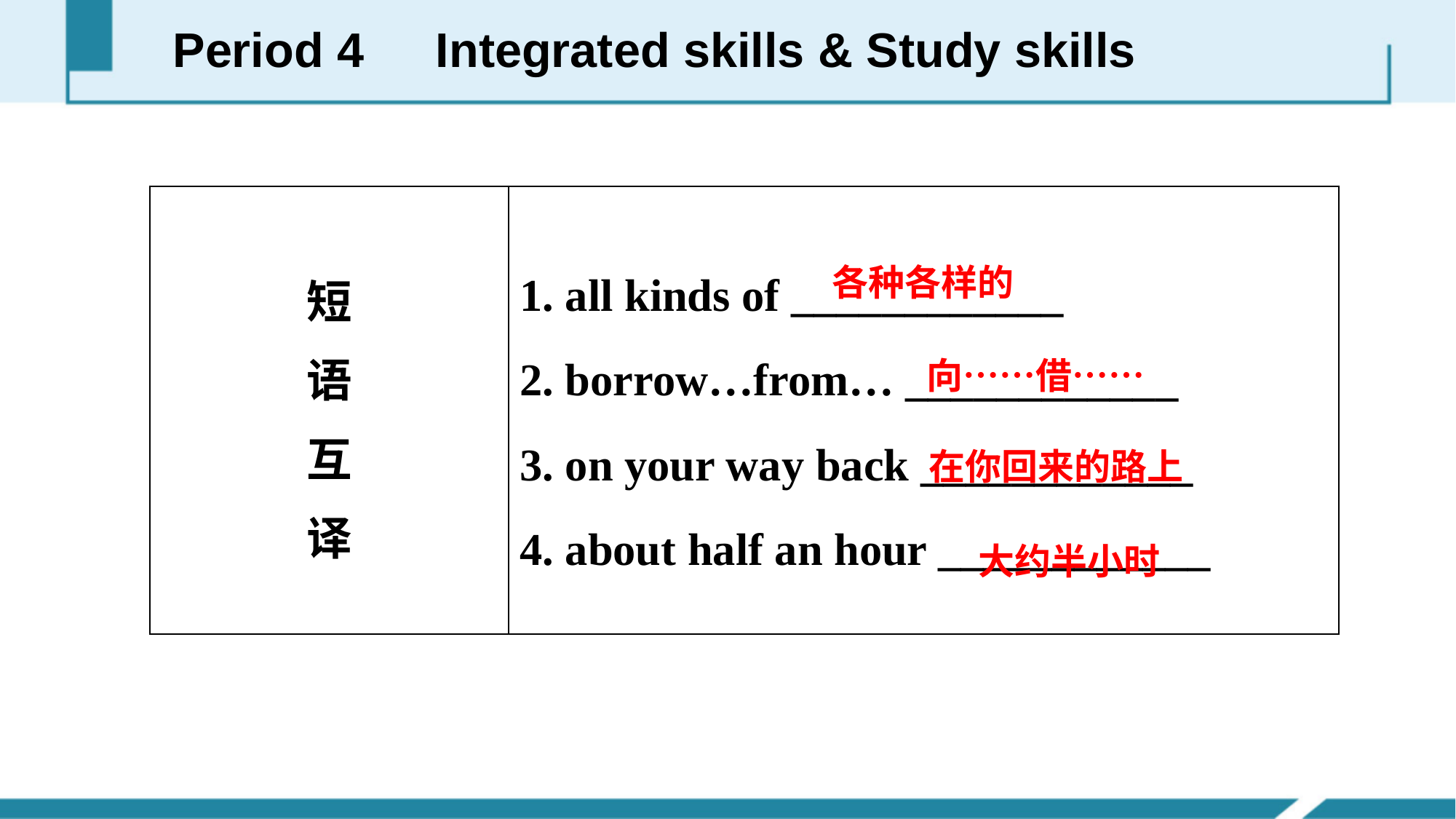

Period 4　Integrated skills & Study skills
| 短 语 互 译 | 1. all kinds of \_\_\_\_\_\_\_\_\_\_\_\_ 2. borrow…from… \_\_\_\_\_\_\_\_\_\_\_\_ 3. on your way back \_\_\_\_\_\_\_\_\_\_\_\_ 4. about half an hour \_\_\_\_\_\_\_\_\_\_\_\_ |
| --- | --- |
各种各样的

向……借……
在你回来的路上
大约半小时